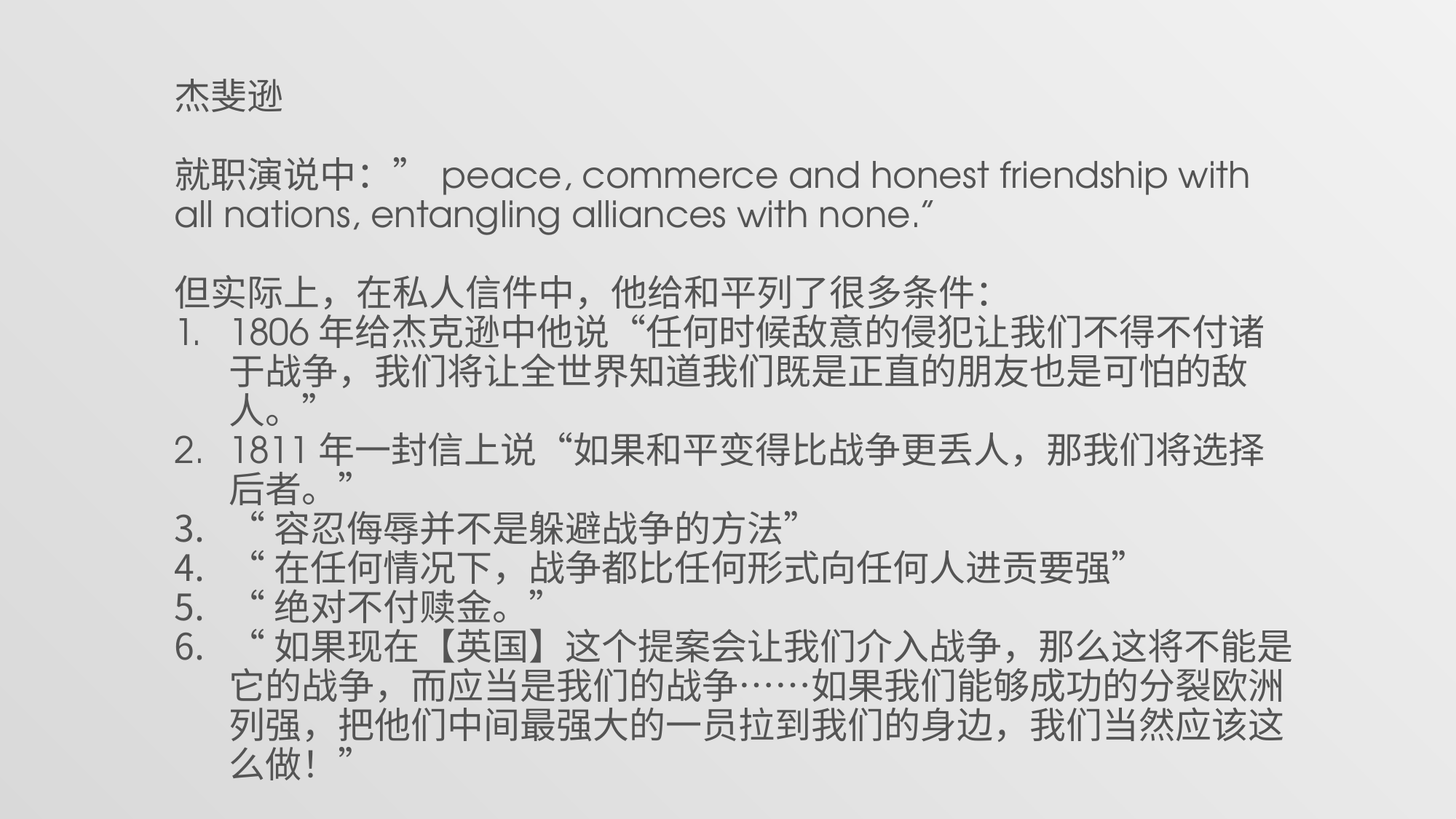

杰斐逊

就职演说中：” peace, commerce and honest friendship with all nations, entangling alliances with none.”

但实际上，在私人信件中，他给和平列了很多条件：
1806年给杰克逊中他说“任何时候敌意的侵犯让我们不得不付诸于战争，我们将让全世界知道我们既是正直的朋友也是可怕的敌人。”
1811年一封信上说“如果和平变得比战争更丢人，那我们将选择后者。”
“容忍侮辱并不是躲避战争的方法”
“在任何情况下，战争都比任何形式向任何人进贡要强”
“绝对不付赎金。”
“如果现在【英国】这个提案会让我们介入战争，那么这将不能是它的战争，而应当是我们的战争……如果我们能够成功的分裂欧洲列强，把他们中间最强大的一员拉到我们的身边，我们当然应该这么做！”